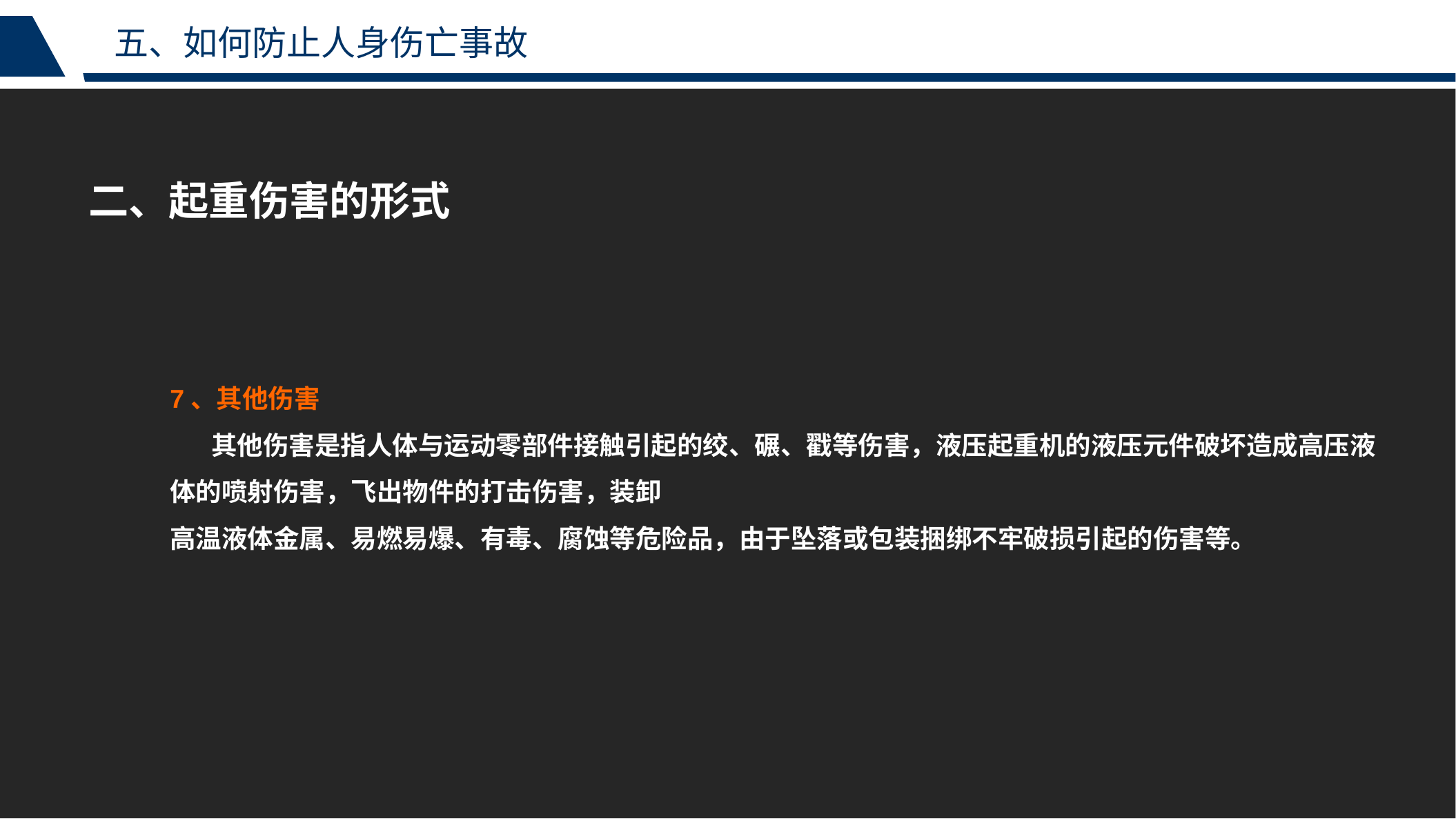

五、如何防止人身伤亡事故

二、起重伤害的形式
7、其他伤害
      其他伤害是指人体与运动零部件接触引起的绞、碾、戳等伤害，液压起重机的液压元件破坏造成高压液体的喷射伤害，飞出物件的打击伤害，装卸
高温液体金属、易燃易爆、有毒、腐蚀等危险品，由于坠落或包装捆绑不牢破损引起的伤害等。